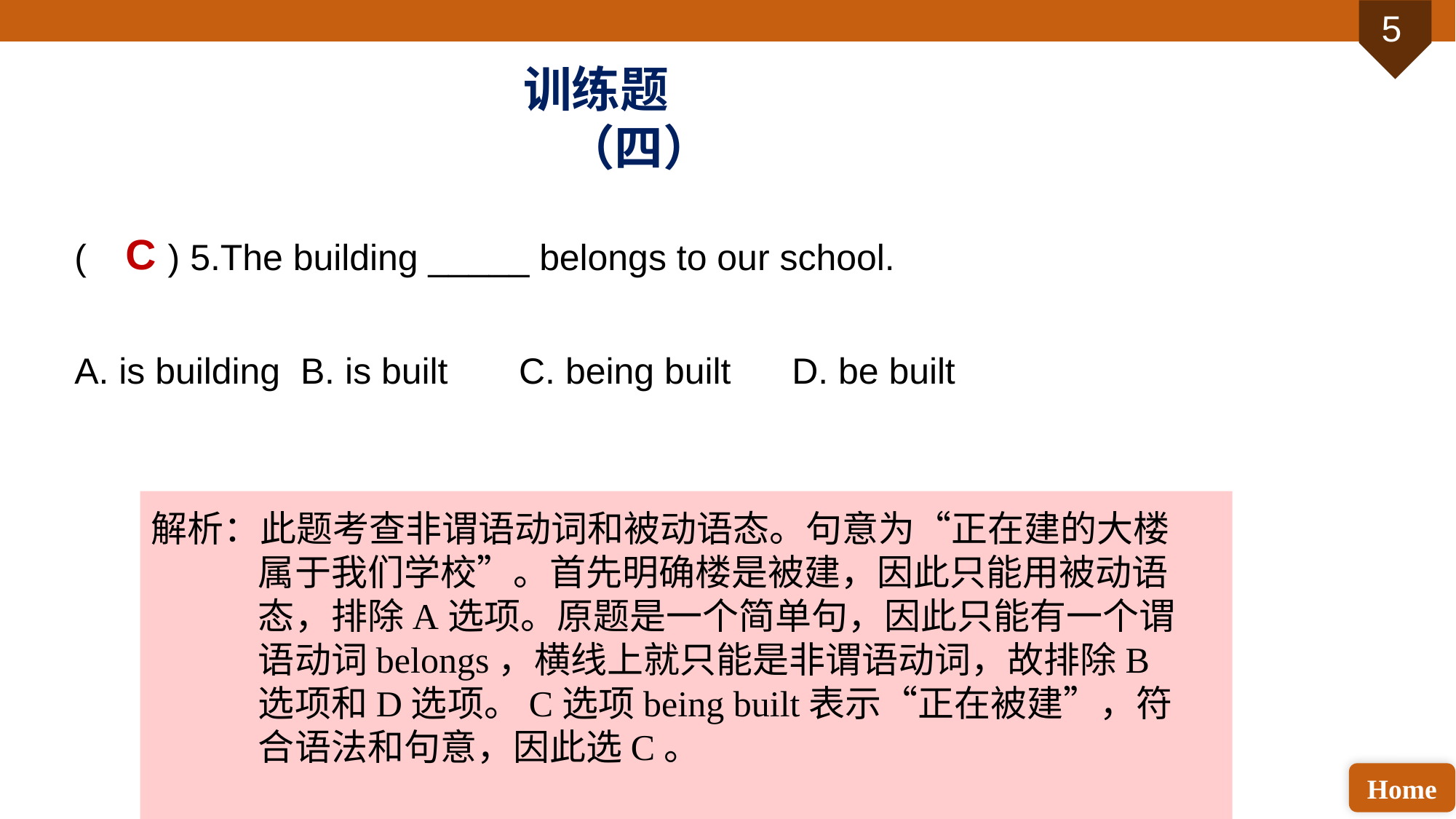

训练题（四）
(        ) 5.The building _____ belongs to our school.

A. is building  B. is built       C. being built      D. be built
C

解析：此题考查非谓语动词和被动语态。句意为“正在建的大楼属于我们学校”。首先明确楼是被建，因此只能用被动语态，排除A选项。原题是一个简单句，因此只能有一个谓语动词belongs，横线上就只能是非谓语动词，故排除B选项和D选项。C选项being built表示“正在被建”，符合语法和句意，因此选C。